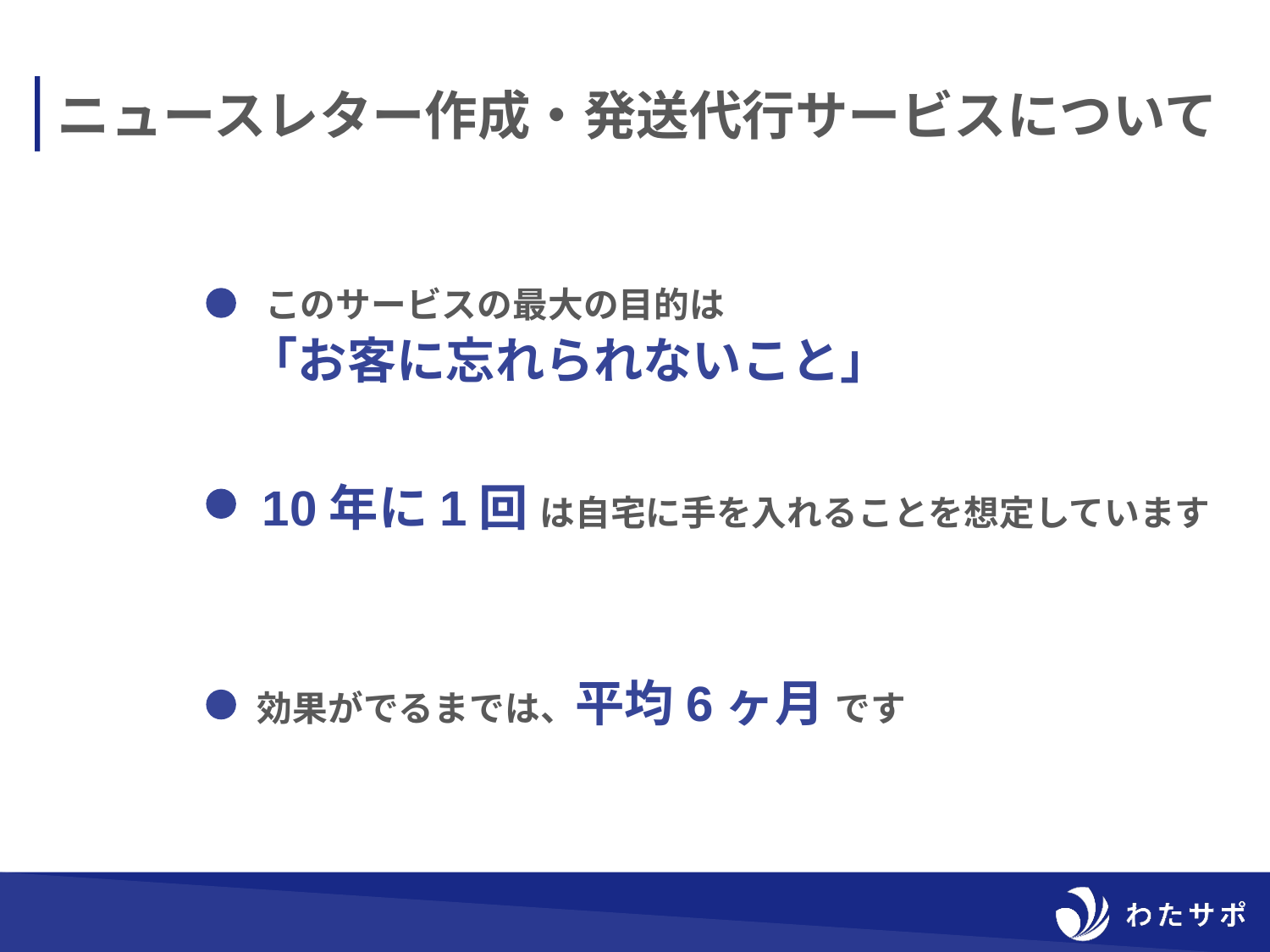

ニュースレター作成・発送代行サービスについて
 このサービスの最大の目的は
「お客に忘れられないこと」

 10年に1回 は自宅に手を入れることを想定しています

効果がでるまでは、平均6ヶ月 です